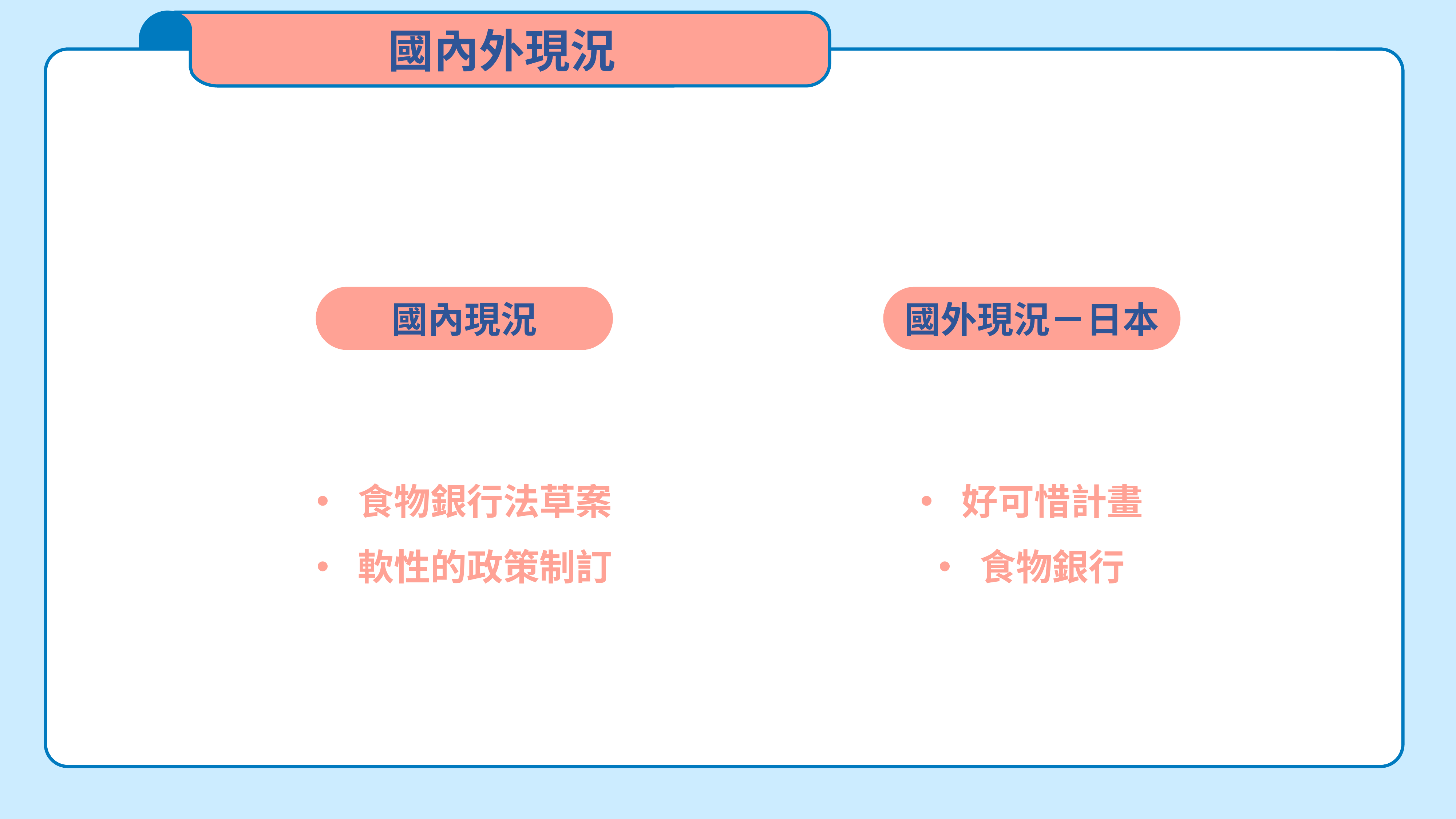

國內外現況

國內現況
國外現況－日本
食物銀行法草案
軟性的政策制訂
好可惜計畫
食物銀行